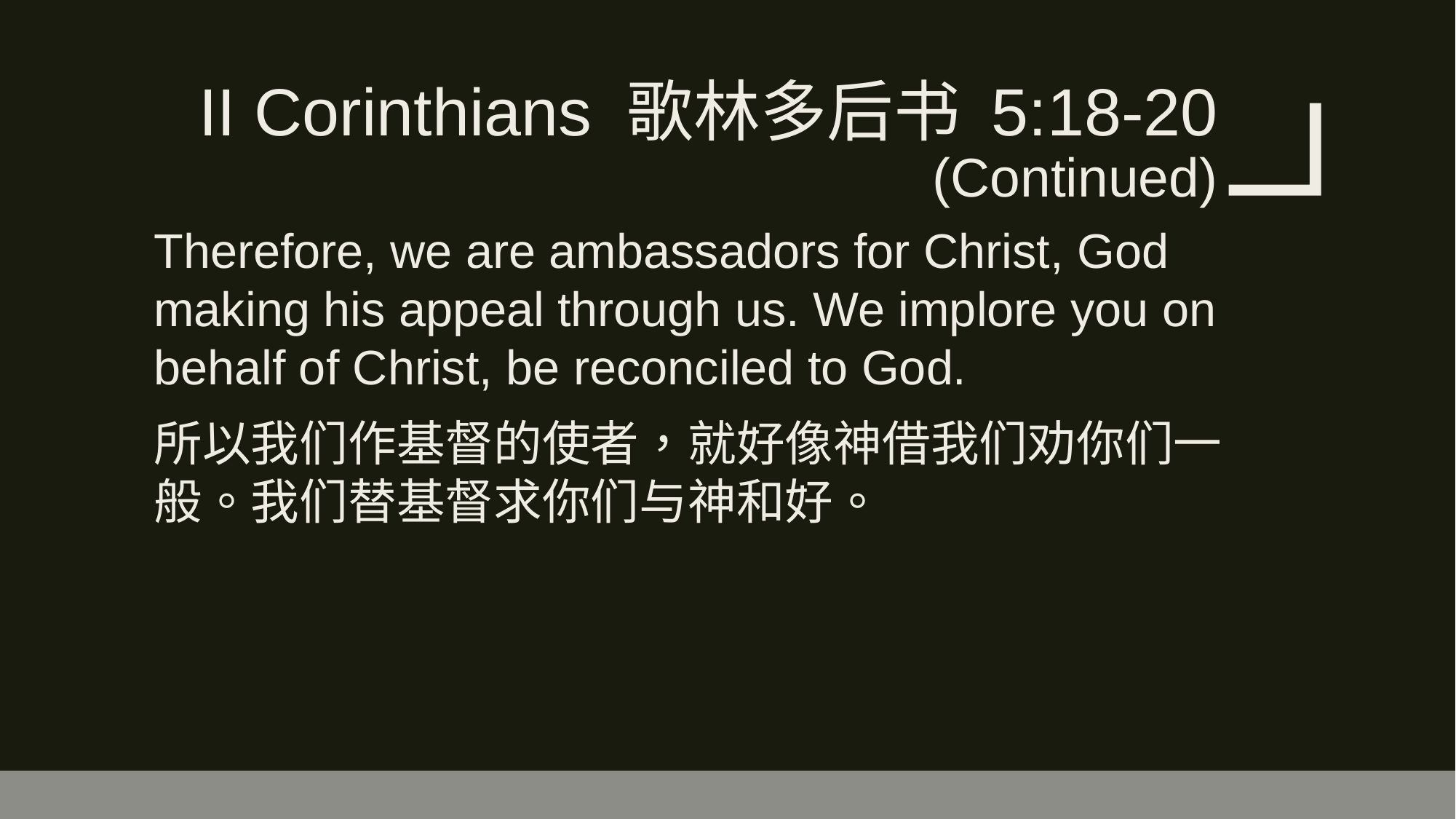

# II Corinthians 歌林多后书 5:18-20 (Continued)

Therefore, we are ambassadors for Christ, God making his appeal through us. We implore you on behalf of Christ, be reconciled to God.
所以我们作基督的使者，就好像神借我们劝你们一般。我们替基督求你们与神和好。